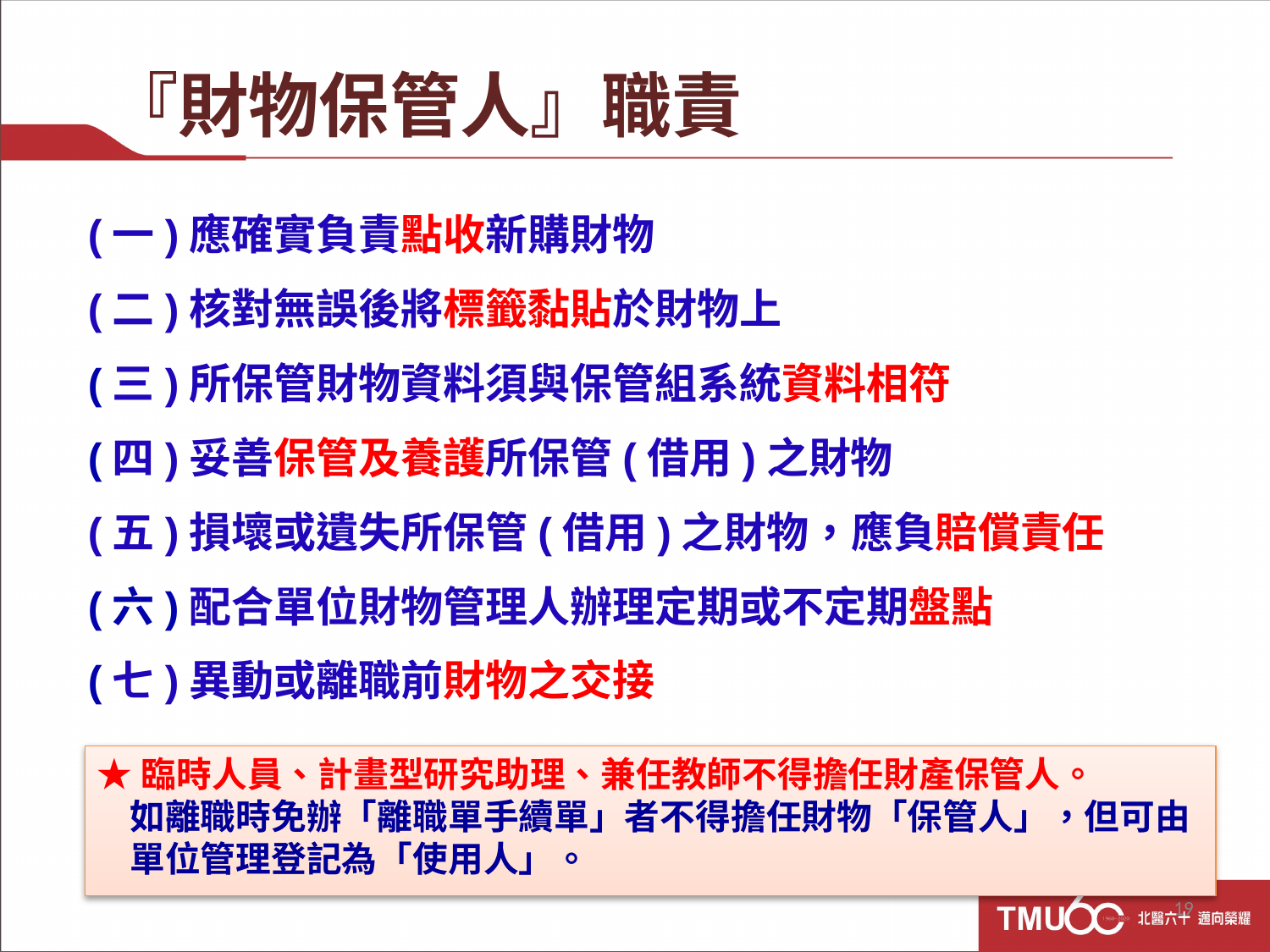

# 『財物保管人』職責
 (一)應確實負責點收新購財物
 (二)核對無誤後將標籤黏貼於財物上
 (三)所保管財物資料須與保管組系統資料相符
 (四)妥善保管及養護所保管(借用)之財物
 (五)損壞或遺失所保管(借用)之財物，應負賠償責任
 (六)配合單位財物管理人辦理定期或不定期盤點
 (七)異動或離職前財物之交接
★臨時人員、計畫型研究助理、兼任教師不得擔任財產保管人。
   如離職時免辦「離職單手續單」者不得擔任財物「保管人」，但可由
   單位管理登記為「使用人」。
19